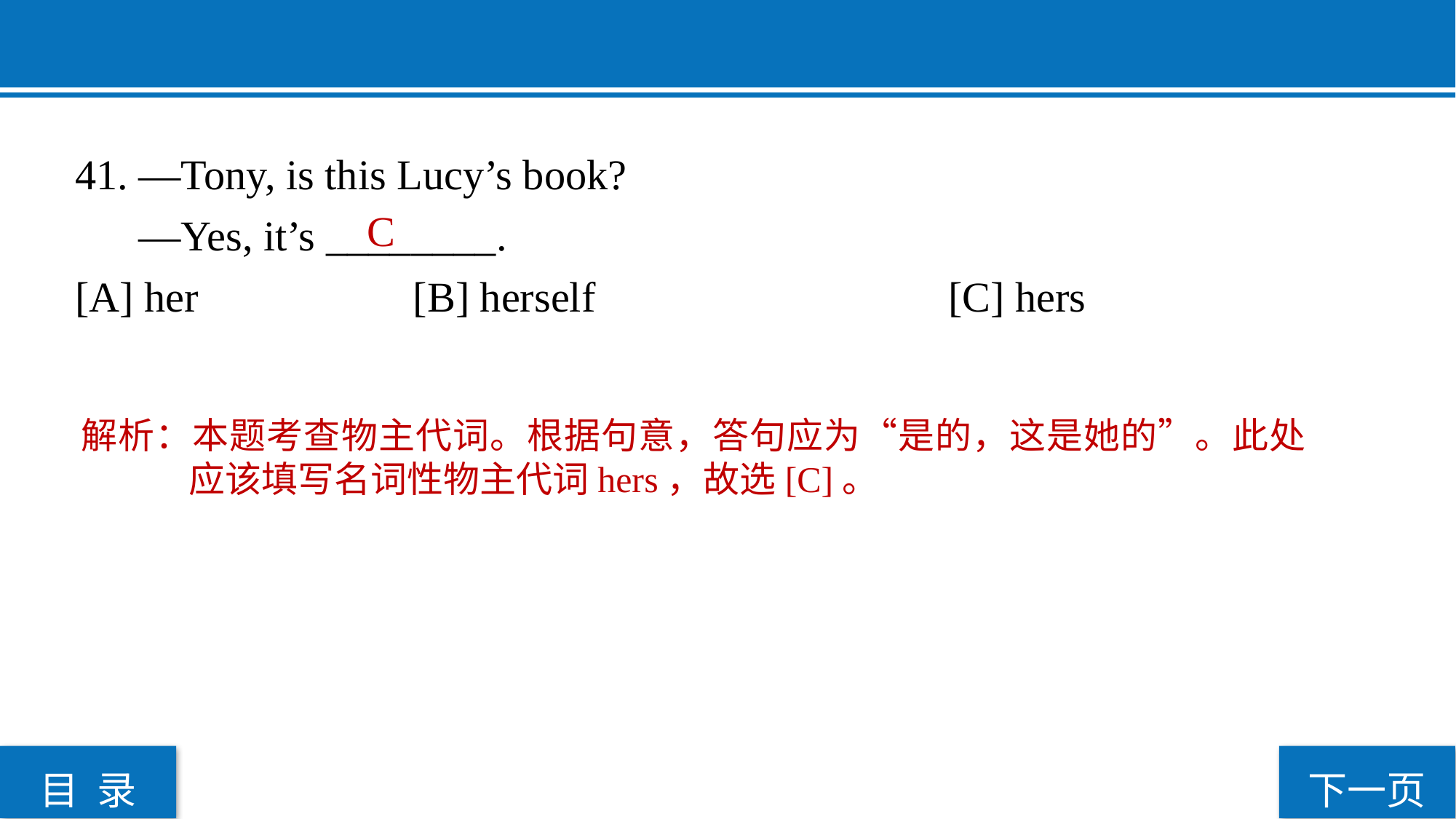

41. —Tony, is this Lucy’s book?
      —Yes, it’s ________.
[A] her		 [B] herself 				[C] hers
C
解析：本题考查物主代词。根据句意，答句应为“是的，这是她的”。此处应该填写名词性物主代词hers，故选[C]。